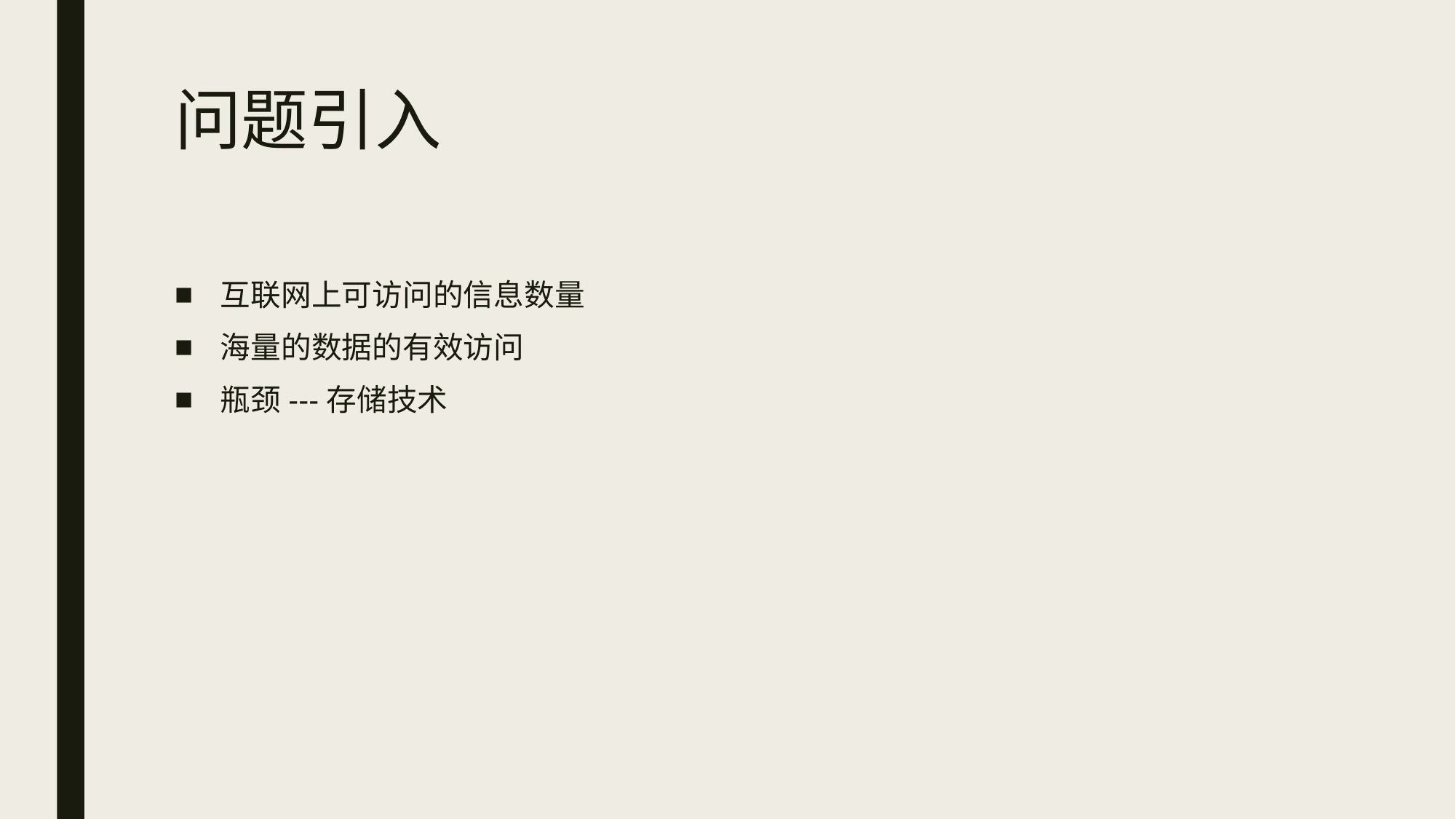

# 问题引入
互联网上可访问的信息数量
海量的数据的有效访问
瓶颈---存储技术